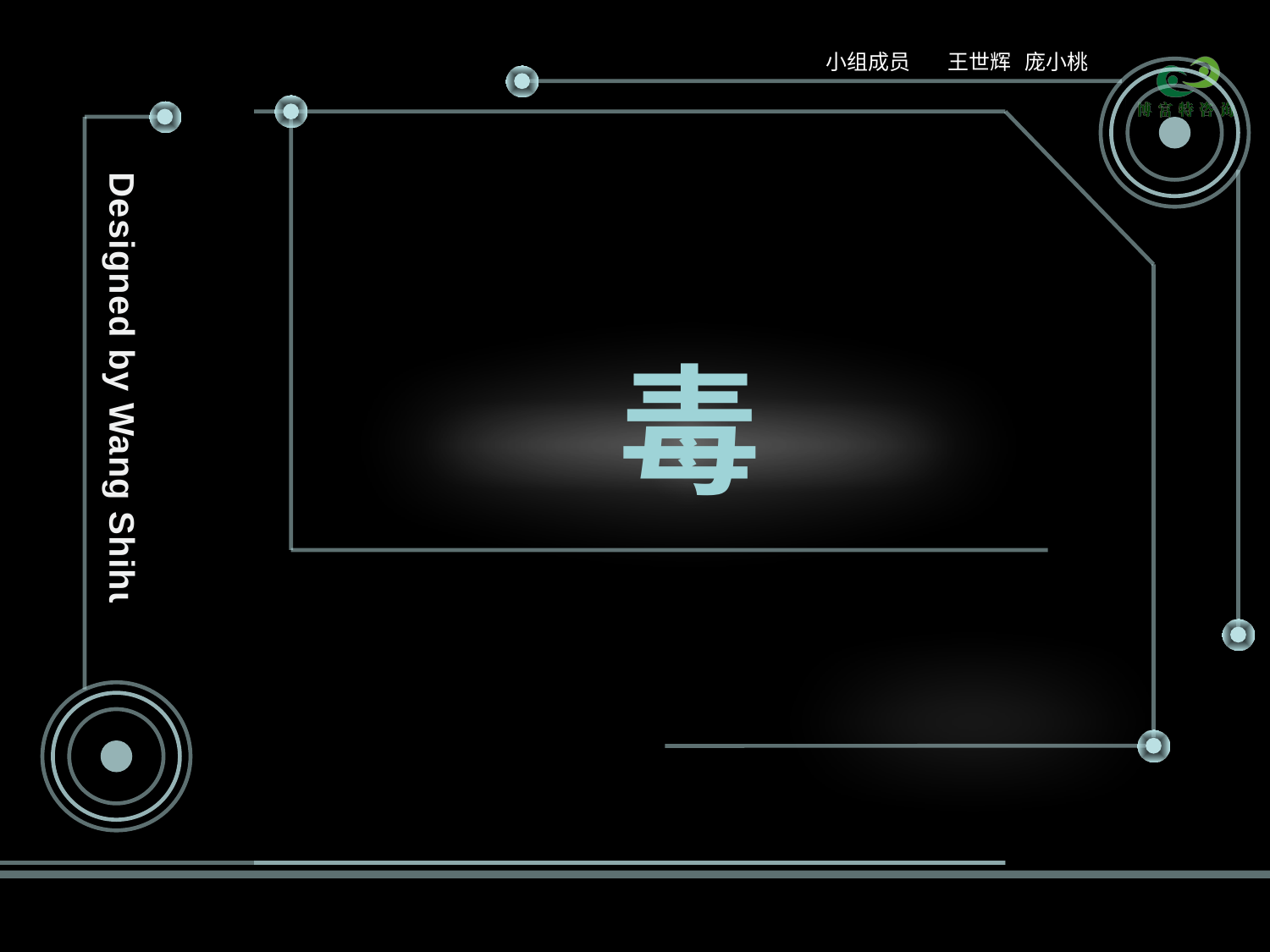

小组成员        王世辉   庞小桃

Designed by Wang Shihui

毒